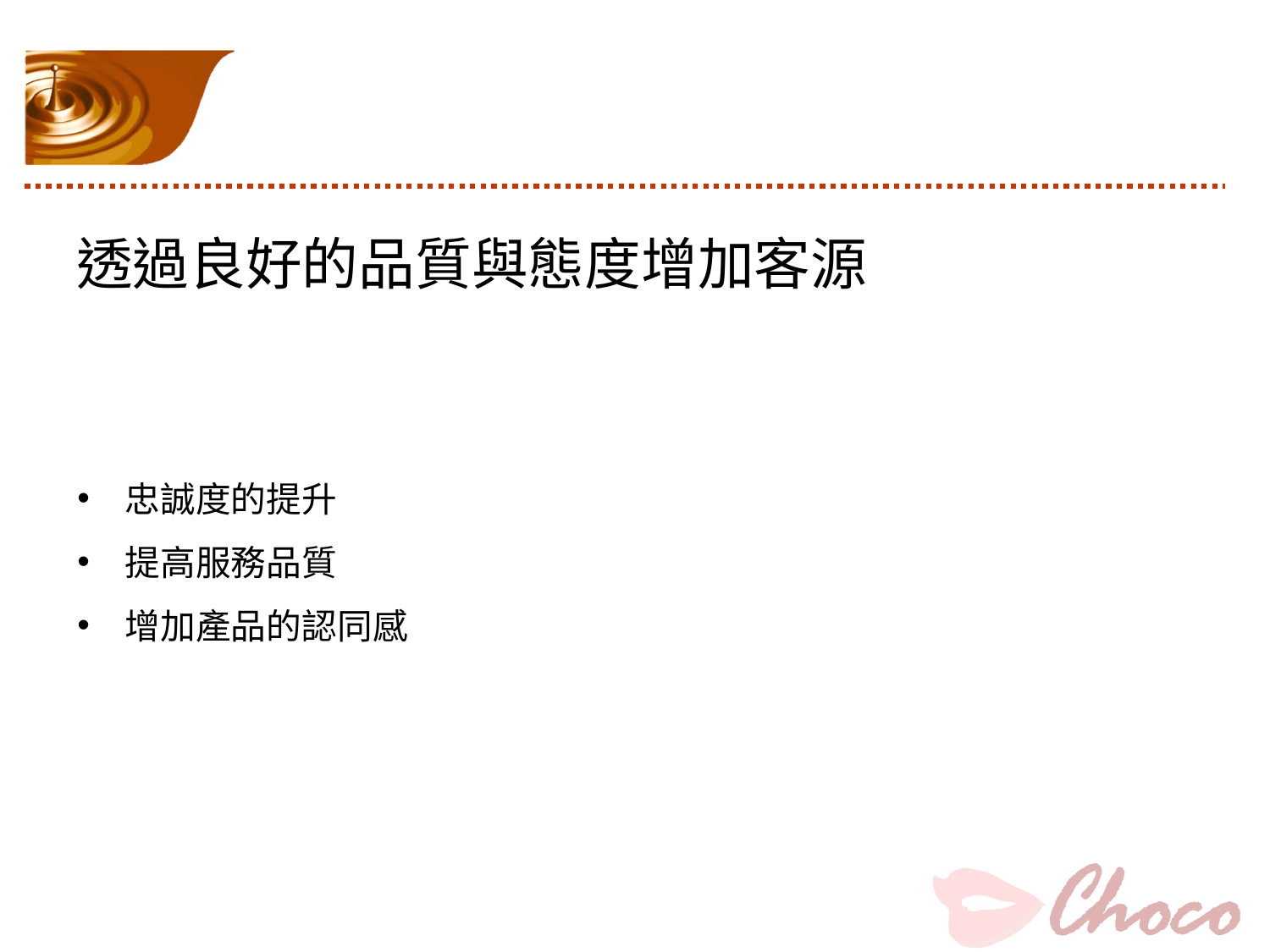

#
透過良好的品質與態度增加客源
忠誠度的提升
提高服務品質
增加產品的認同感